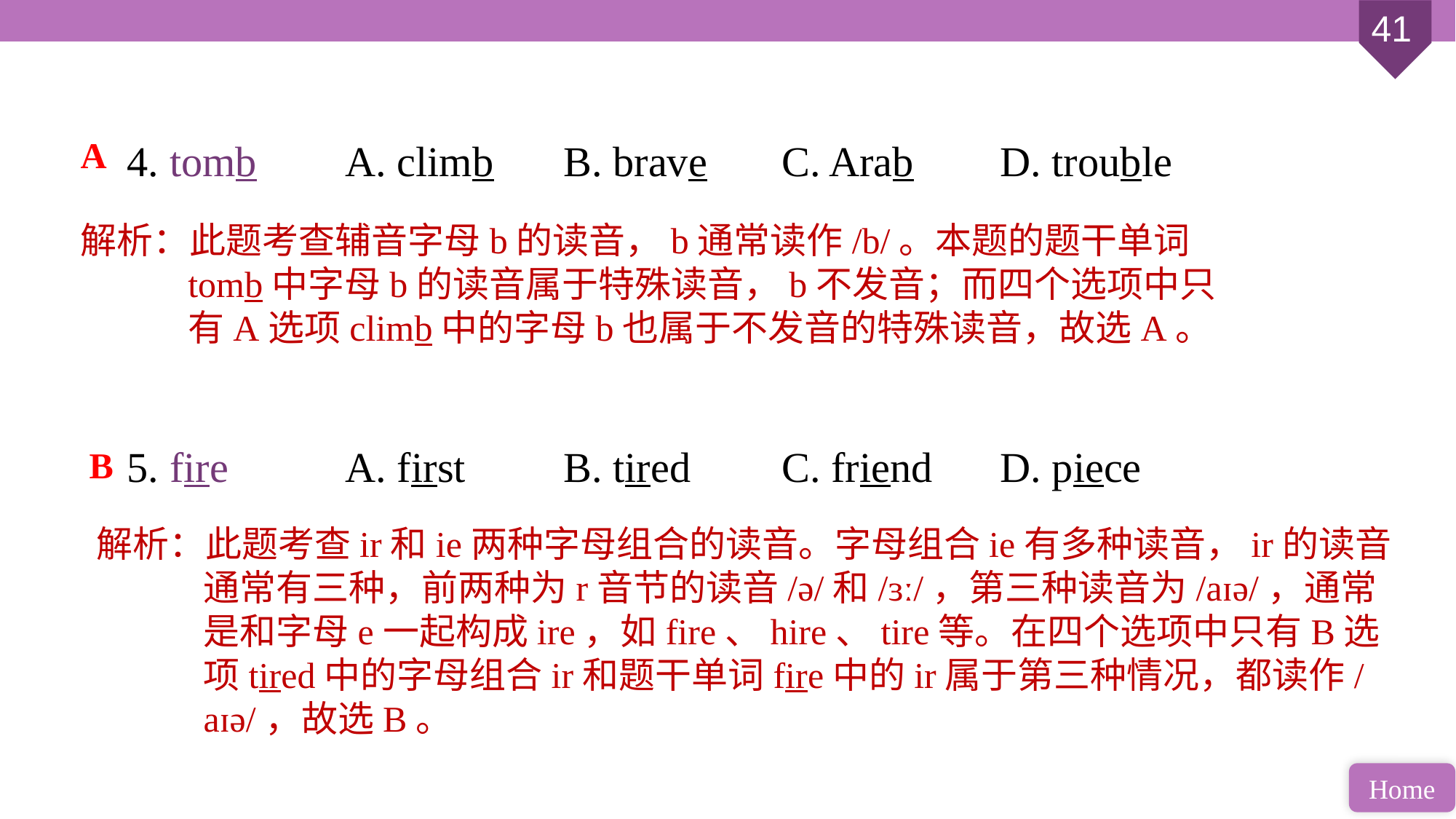

4. tomb 	A. climb 	B. brave 	C. Arab 	D. trouble

5. fire 	A. first 	B. tired 	C. friend 	D. piece
A
解析：此题考查辅音字母b的读音，b通常读作/b/。本题的题干单词tomb中字母b的读音属于特殊读音，b不发音；而四个选项中只有A选项climb中的字母b也属于不发音的特殊读音，故选A。
B
解析：此题考查ir和ie两种字母组合的读音。字母组合ie有多种读音，ir的读音通常有三种，前两种为r音节的读音/ə/和/ɜː/，第三种读音为/aɪə/，通常是和字母e一起构成ire，如fire、hire、tire等。在四个选项中只有B选项tired中的字母组合ir和题干单词fire中的ir属于第三种情况，都读作/aɪə/，故选B。